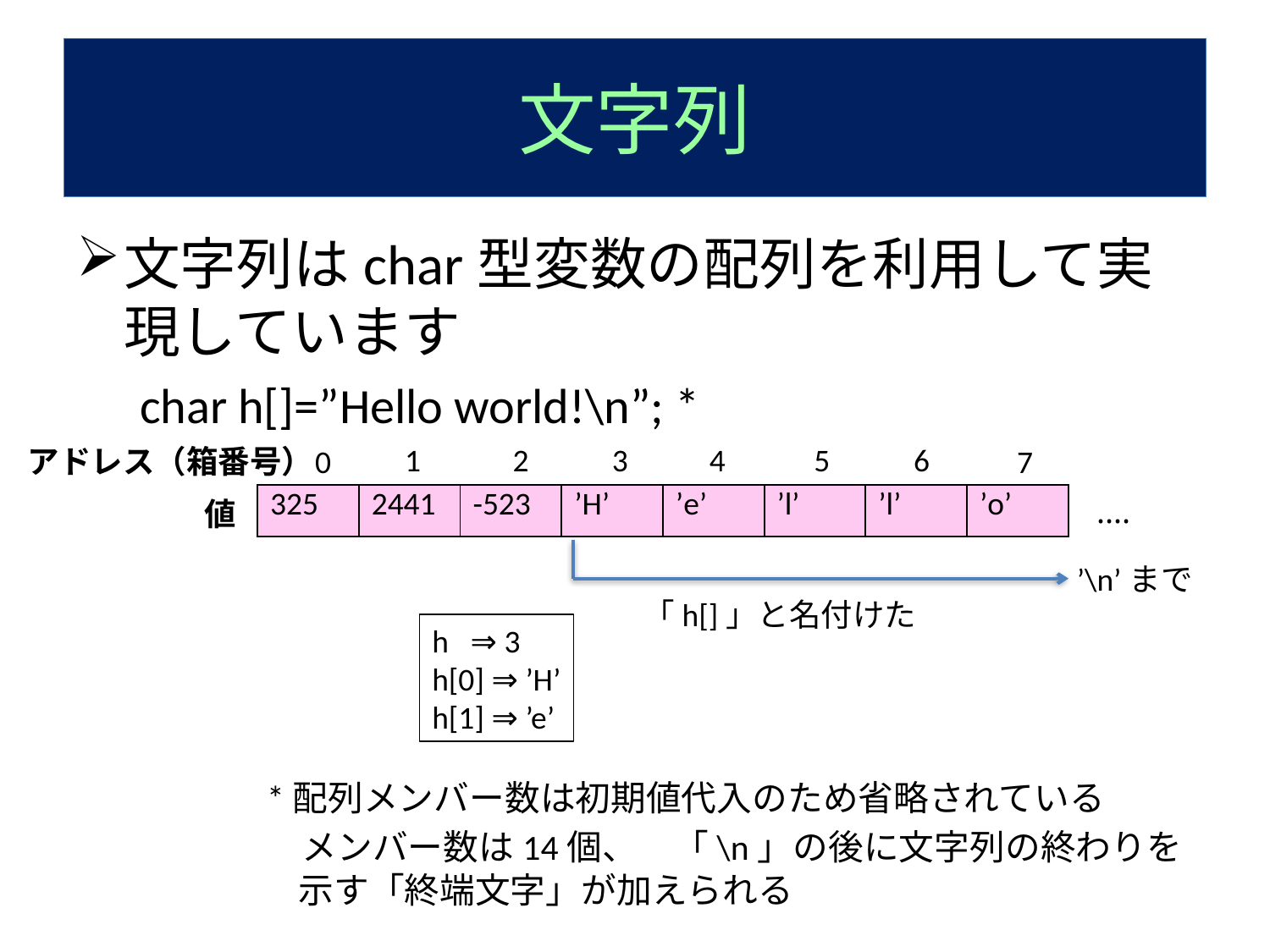

# 文字列
文字列はchar型変数の配列を利用して実現しています
char h[]=”Hello world!\n”; *

*配列メンバー数は初期値代入のため省略されている
　メンバー数は14個、　「\n」の後に文字列の終わりを示す「終端文字」が加えられる
1
2
3
4
5
6
アドレス（箱番号）
0
7
| 325 | 2441 | -523 | ’H’ | ’e’ | ’l’ | ’l’ | ’o’ |
| --- | --- | --- | --- | --- | --- | --- | --- |
‥‥
値
’\n’まで
「h[]」と名付けた
h   ⇒ 3
h[0] ⇒ ’H’
h[1] ⇒ ’e’